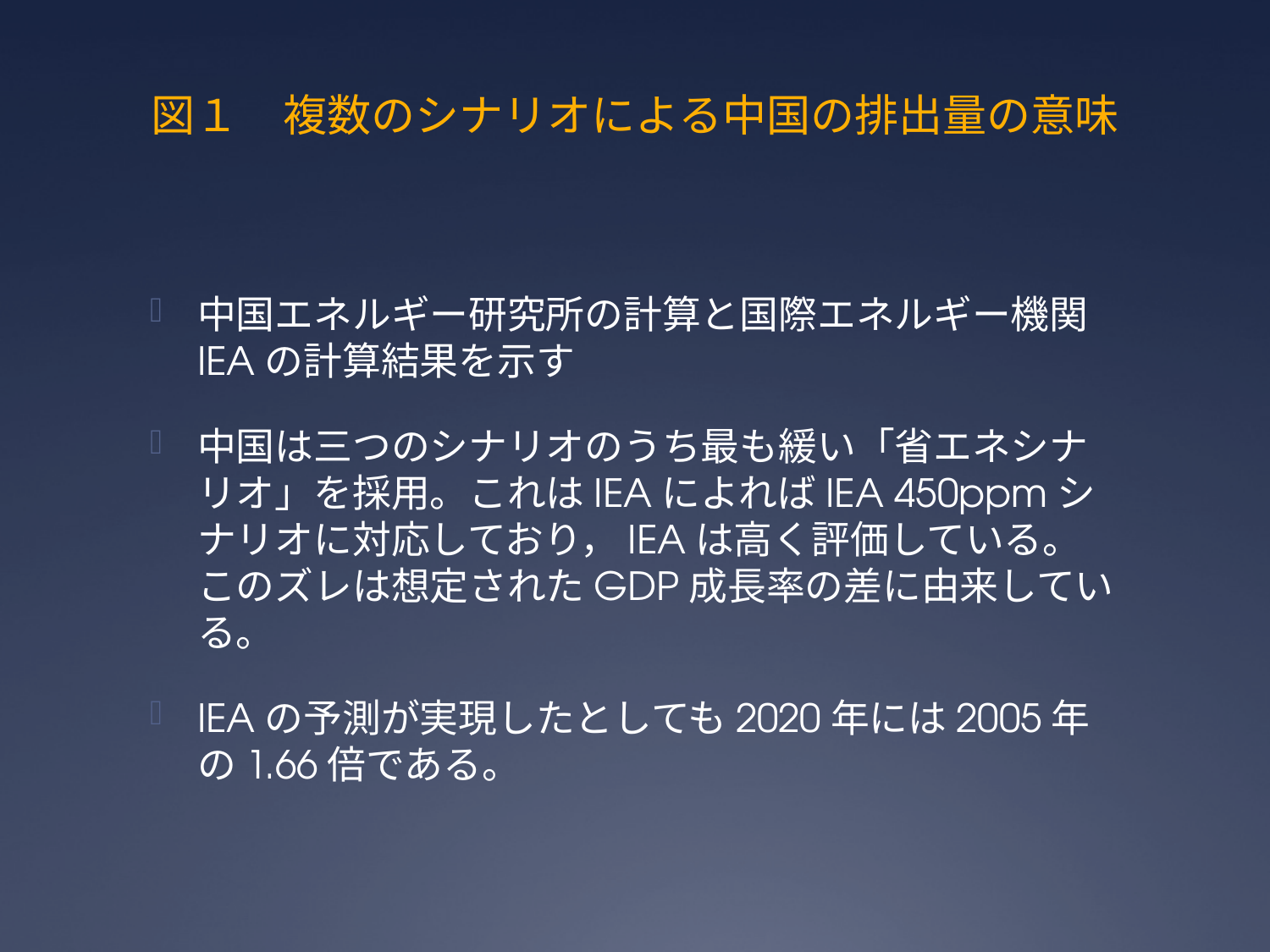

# 図１　複数のシナリオによる中国の排出量の意味
中国エネルギー研究所の計算と国際エネルギー機関IEAの計算結果を示す
中国は三つのシナリオのうち最も緩い「省エネシナリオ」を採用。これはIEAによればIEA 450ppmシナリオに対応しており，IEAは高く評価している。このズレは想定されたGDP成長率の差に由来している。
IEAの予測が実現したとしても2020年には2005年の1.66倍である。